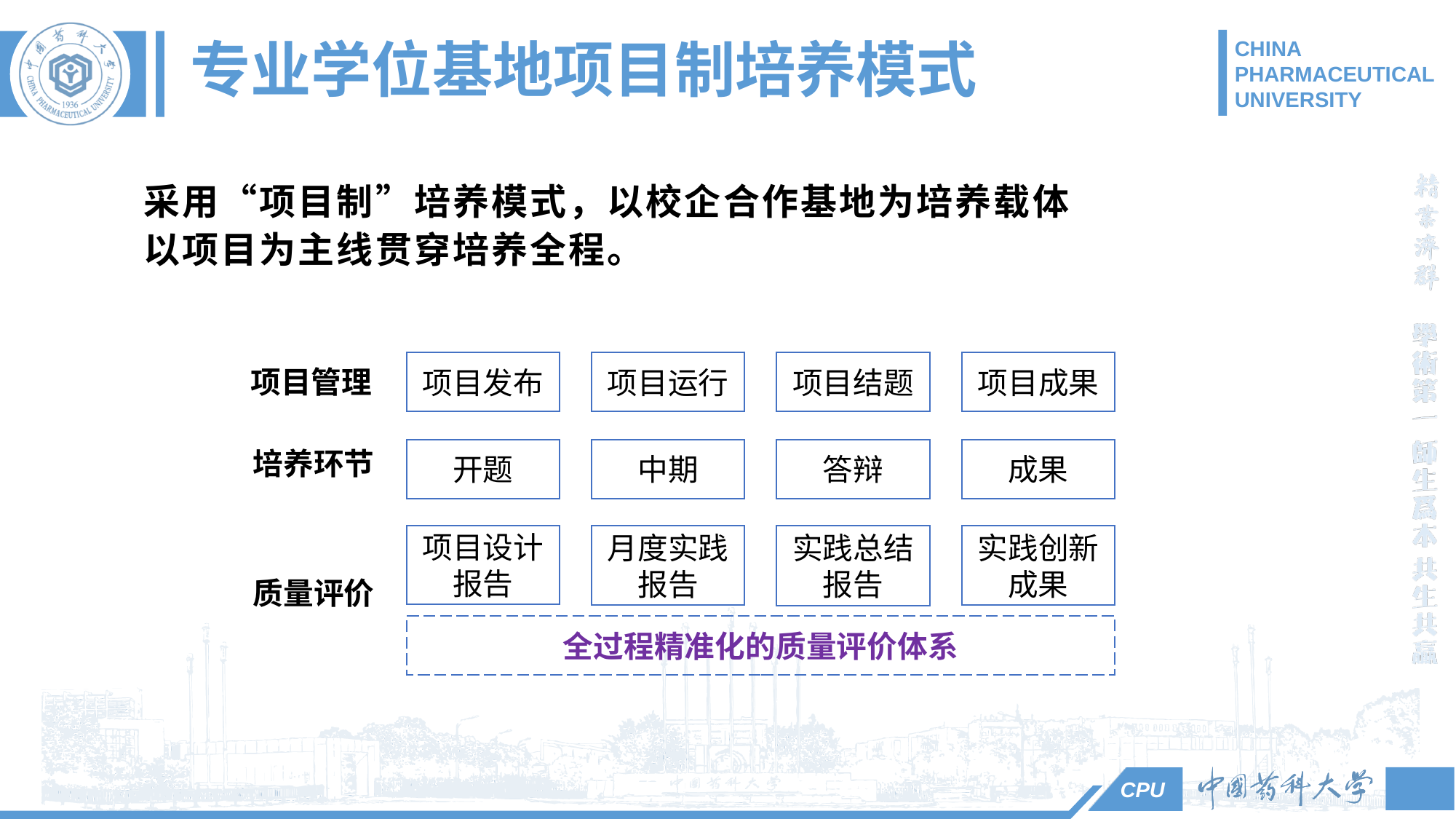

# 专业学位基地项目制培养模式
采用“项目制”培养模式，以校企合作基地为培养载体
以项目为主线贯穿培养全程。

项目发布
项目运行
项目结题
项目成果
项目管理
培养环节
开题
中期
答辩
成果
项目设计报告
月度实践报告
实践总结报告
实践创新成果
质量评价
全过程精准化的质量评价体系
10